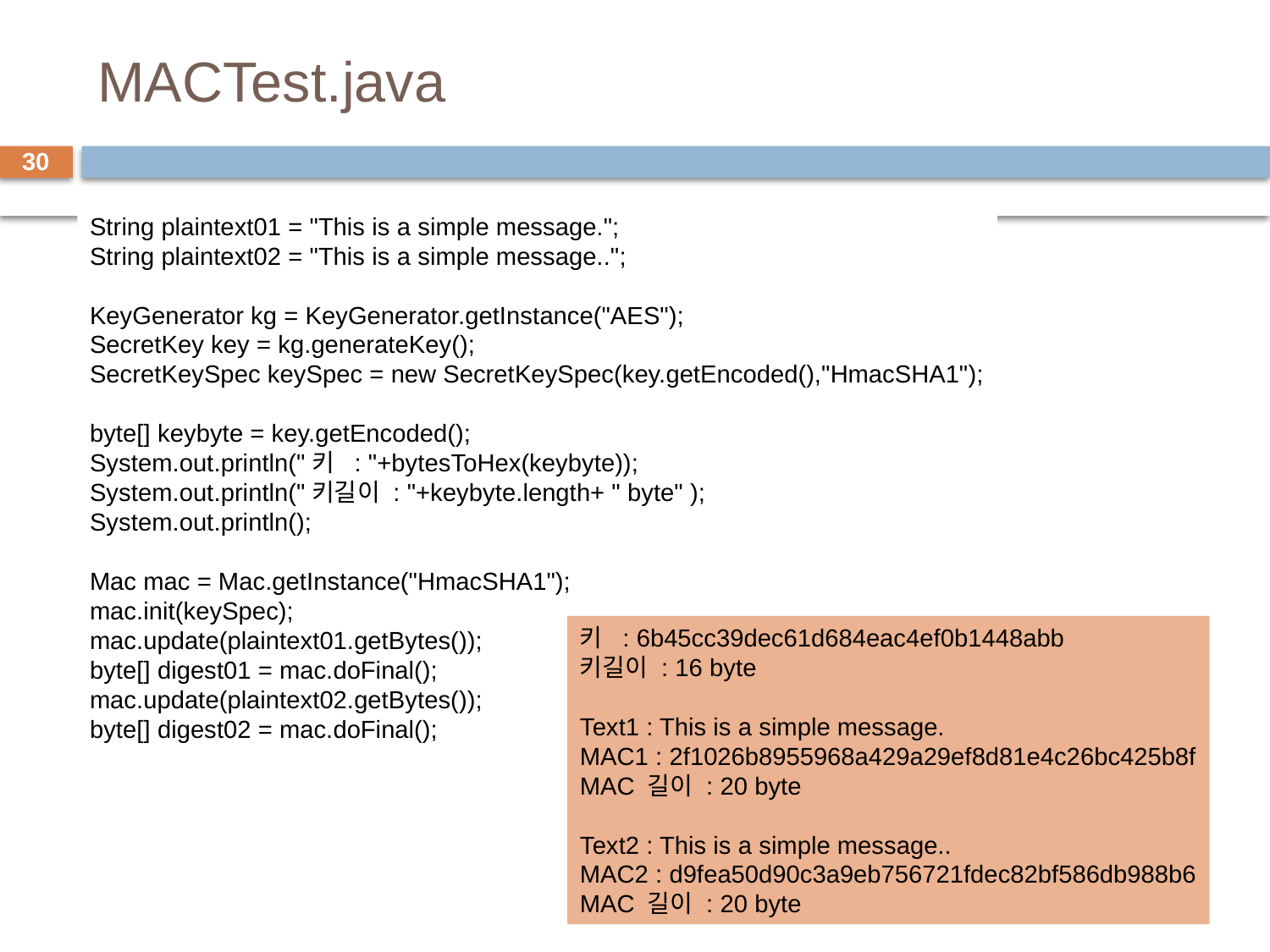

# MACTest.java
30
String plaintext01 = "This is a simple message.";
String plaintext02 = "This is a simple message..";

KeyGenerator kg = KeyGenerator.getInstance("AES");
SecretKey key = kg.generateKey();
SecretKeySpec keySpec = new SecretKeySpec(key.getEncoded(),"HmacSHA1");

byte[] keybyte = key.getEncoded();
System.out.println("키  : "+bytesToHex(keybyte));
System.out.println("키길이 : "+keybyte.length+ " byte" );
System.out.println();

Mac mac = Mac.getInstance("HmacSHA1");
mac.init(keySpec);
mac.update(plaintext01.getBytes());
byte[] digest01 = mac.doFinal();
mac.update(plaintext02.getBytes());
byte[] digest02 = mac.doFinal();
키  : 6b45cc39dec61d684eac4ef0b1448abb
키길이 : 16 byte

Text1 : This is a simple message.
MAC1 : 2f1026b8955968a429a29ef8d81e4c26bc425b8f
MAC 길이 : 20 byte

Text2 : This is a simple message..
MAC2 : d9fea50d90c3a9eb756721fdec82bf586db988b6
MAC 길이 : 20 byte